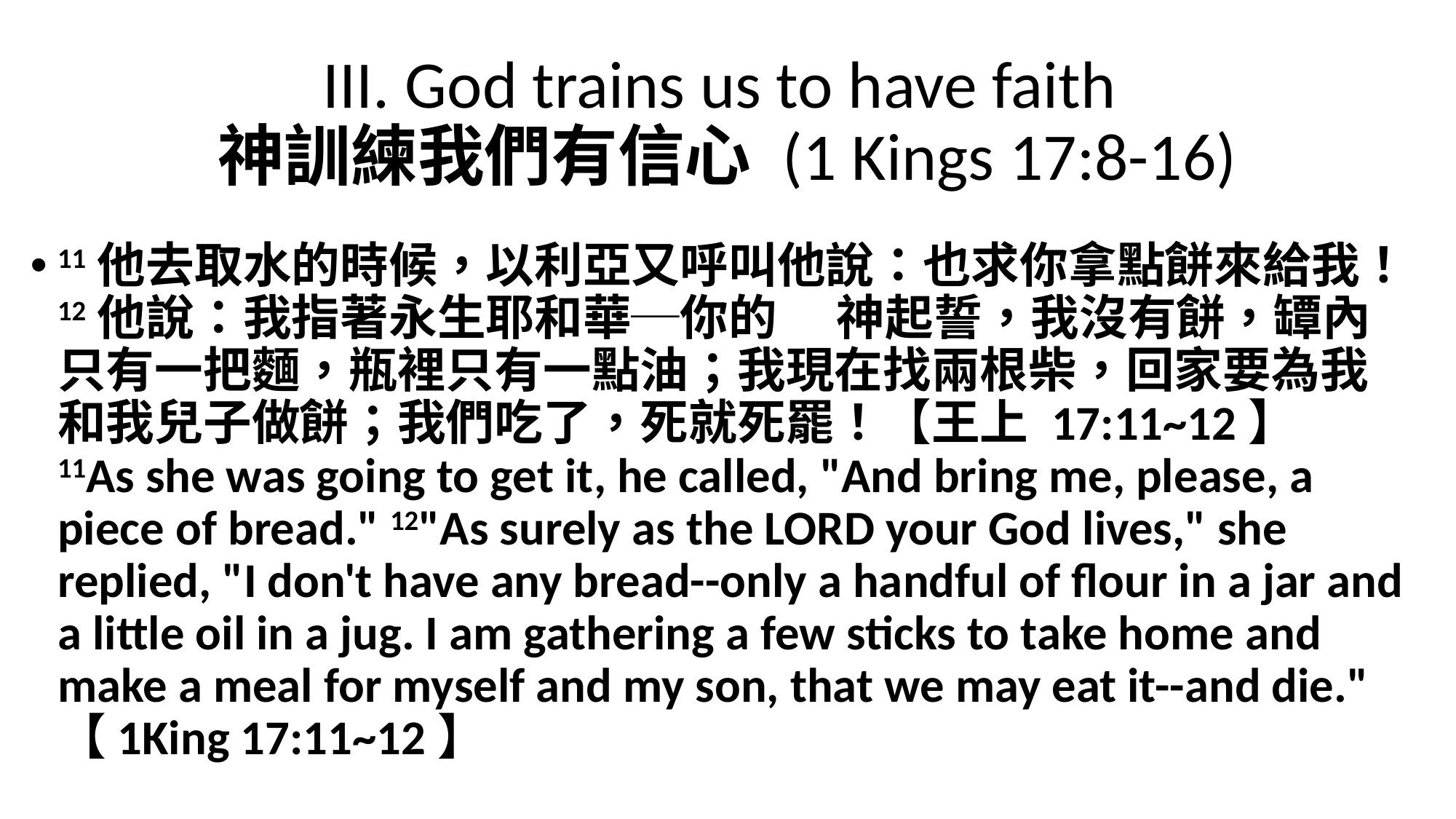

# III. God trains us to have faith 神訓練我們有信心 (1 Kings 17:8-16)
11他去取水的時候，以利亞又呼叫他說：也求你拿點餅來給我！12他說：我指著永生耶和華─你的　 神起誓，我沒有餅，罈內只有一把麵，瓶裡只有一點油；我現在找兩根柴，回家要為我和我兒子做餅；我們吃了，死就死罷！【王上 17:11~12】
11As she was going to get it, he called, "And bring me, please, a piece of bread." 12"As surely as the LORD your God lives," she replied, "I don't have any bread--only a handful of flour in a jar and a little oil in a jug. I am gathering a few sticks to take home and make a meal for myself and my son, that we may eat it--and die." 【1King 17:11~12】